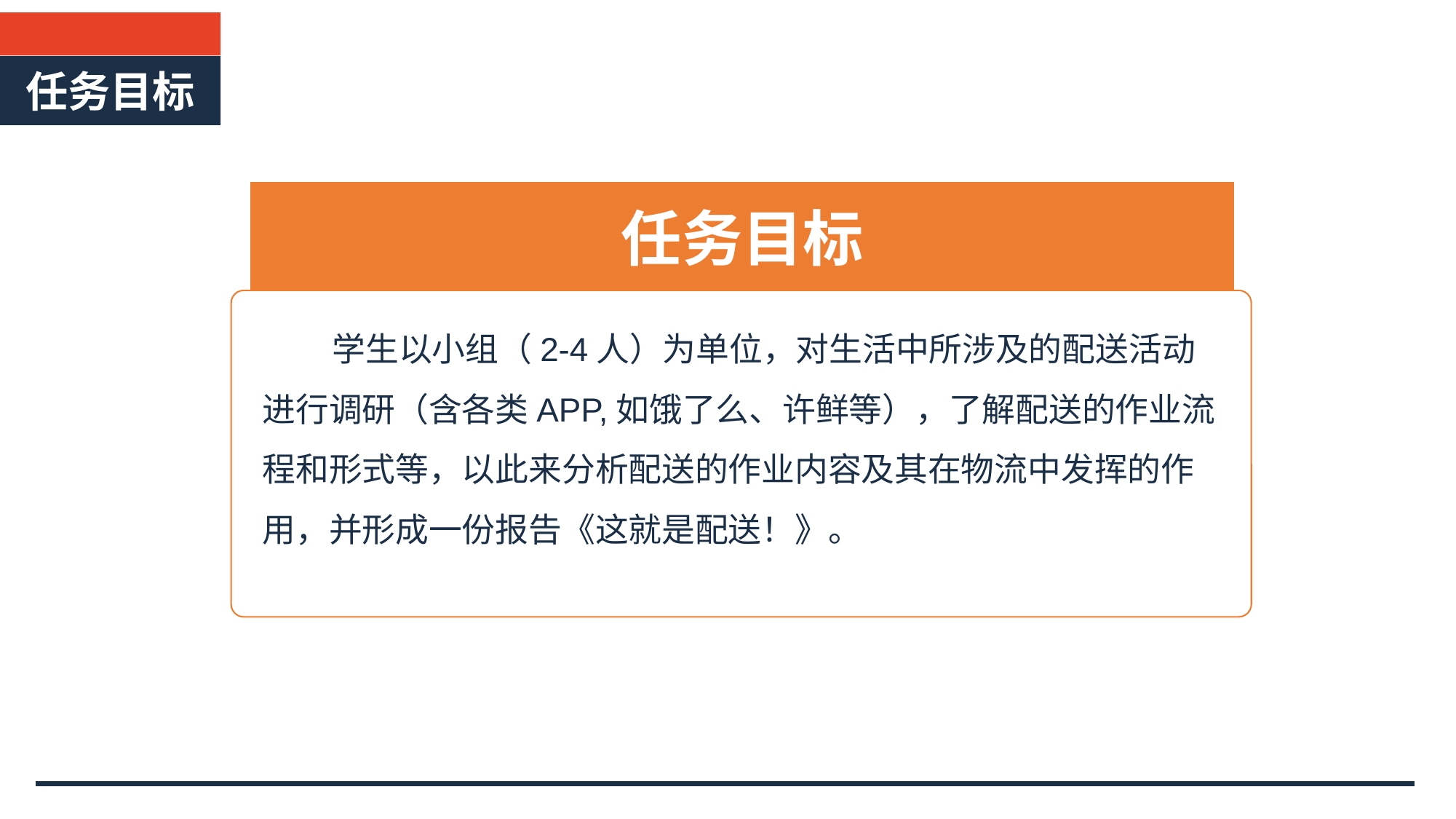

任务目标
任务目标

 学生以小组（2-4人）为单位，对生活中所涉及的配送活动进行调研（含各类APP,如饿了么、许鲜等），了解配送的作业流程和形式等，以此来分析配送的作业内容及其在物流中发挥的作用，并形成一份报告《这就是配送！》。